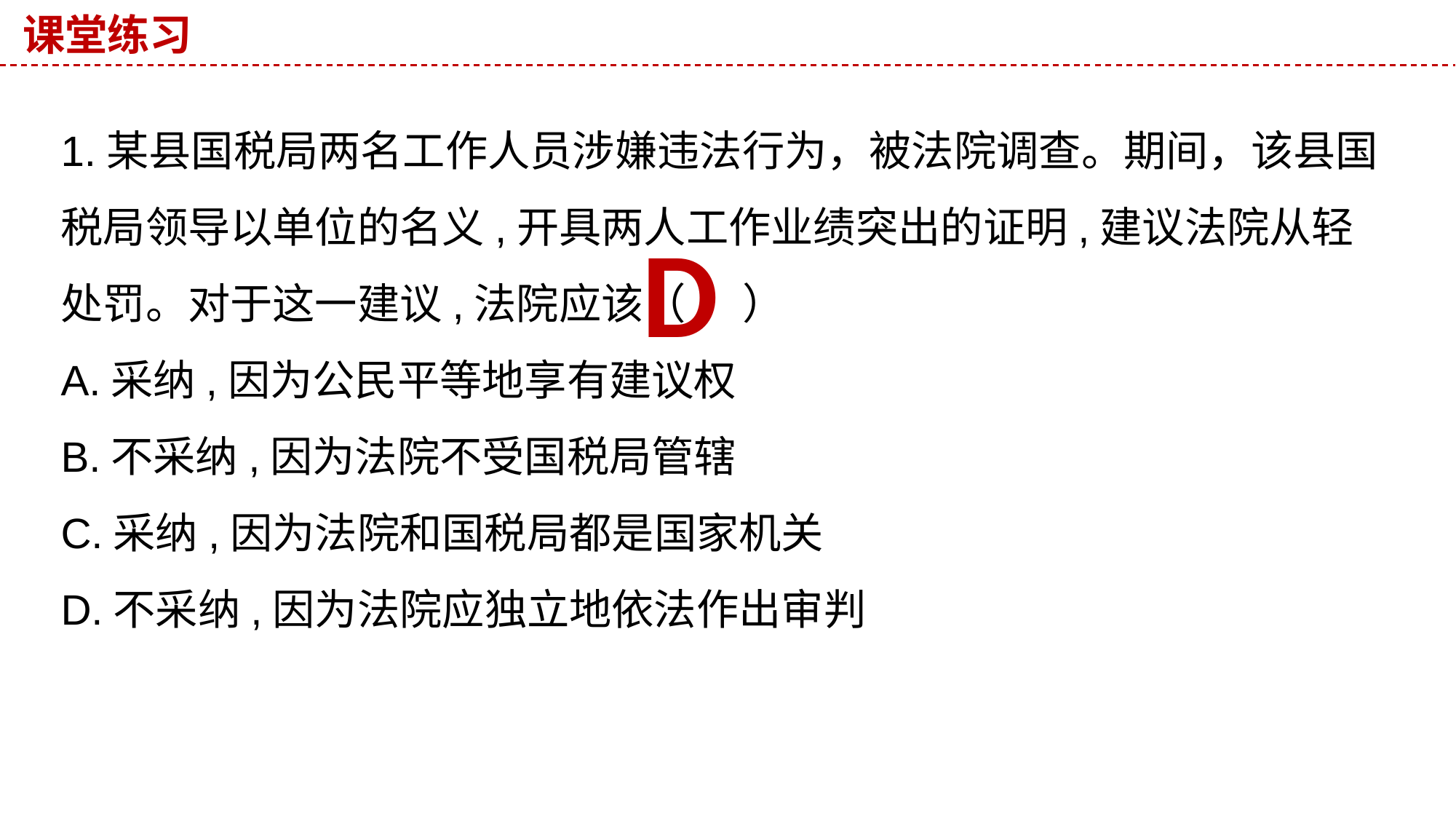

课堂练习
1.某县国税局两名工作人员涉嫌违法行为，被法院调查。期间，该县国税局领导以单位的名义,开具两人工作业绩突出的证明,建议法院从轻处罚。对于这一建议,法院应该（      ）
A.采纳,因为公民平等地享有建议权
B.不采纳,因为法院不受国税局管辖
C.采纳,因为法院和国税局都是国家机关
D.不采纳,因为法院应独立地依法作出审判
D